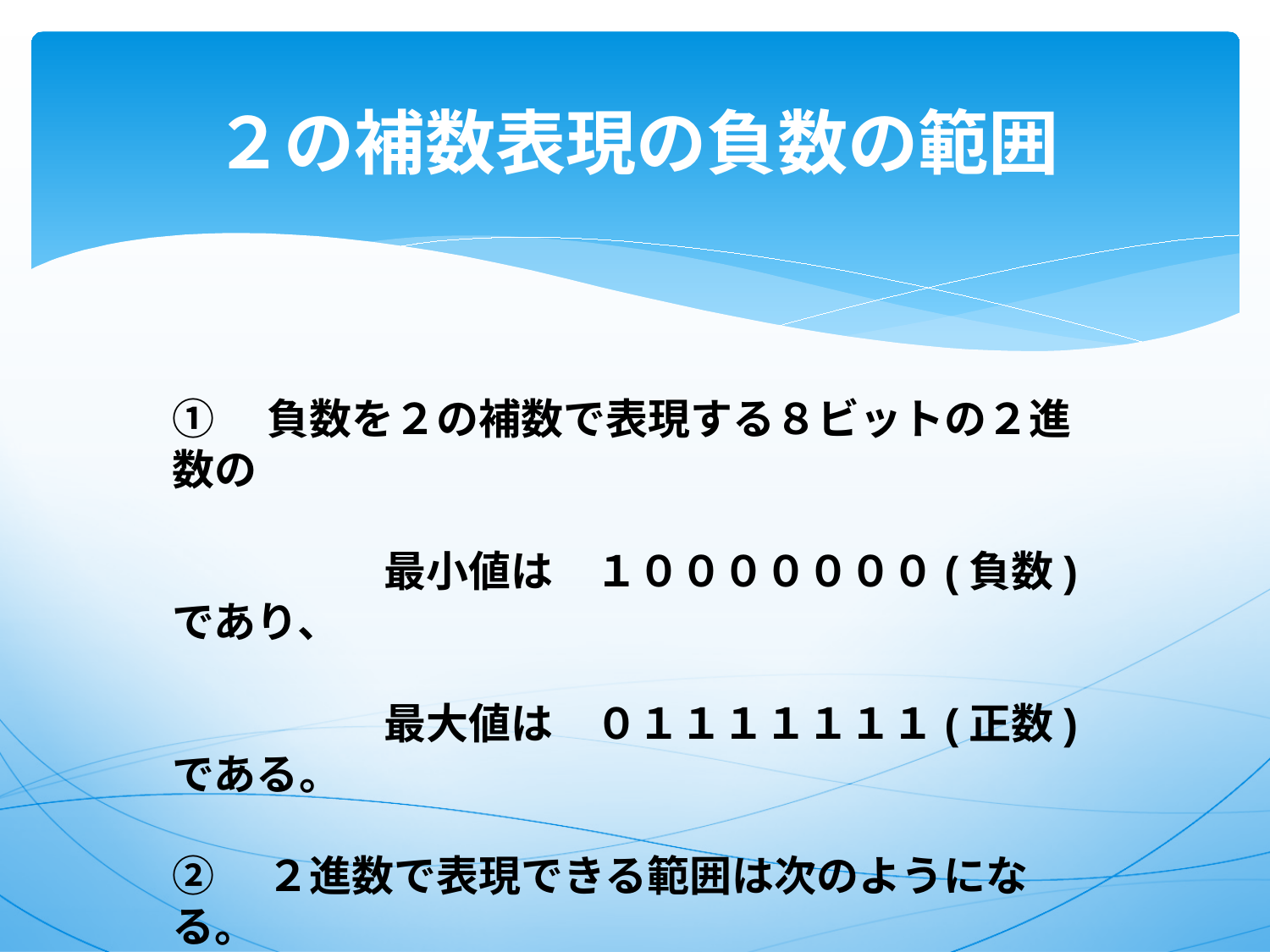

# ２の補数表現の負数の範囲
①　負数を２の補数で表現する８ビットの２進数の

　　　　　最小値は　１０００００００(負数)であり、

　　　　　最大値は　０１１１１１１１(正数)である。

②　２進数で表現できる範囲は次のようになる。

１０００００００～０１１１１１１１